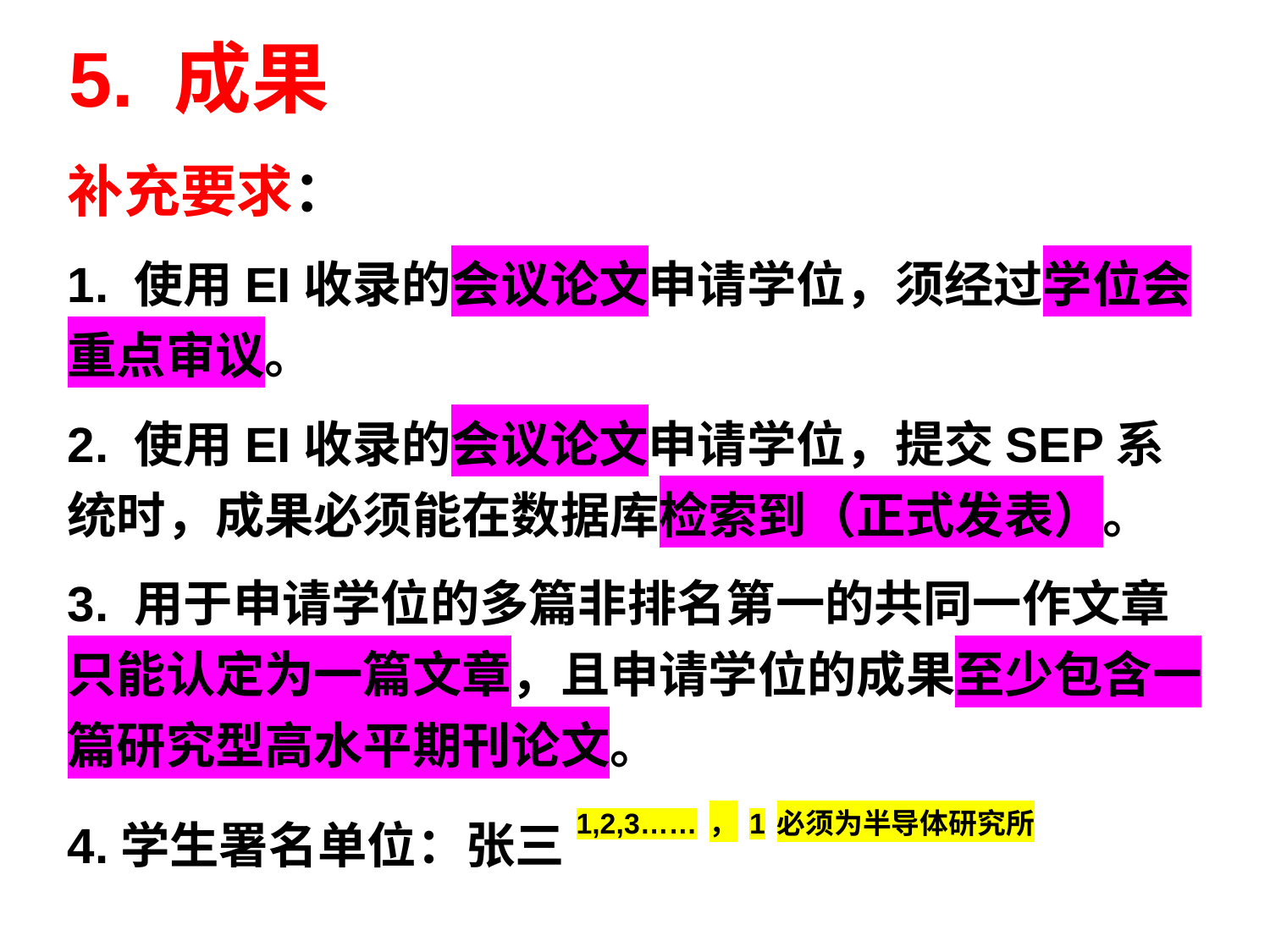

5. 成果
补充要求：
1. 使用EI收录的会议论文申请学位，须经过学位会重点审议。
2. 使用EI收录的会议论文申请学位，提交SEP系统时，成果必须能在数据库检索到（正式发表）。
3. 用于申请学位的多篇非排名第一的共同一作文章只能认定为一篇文章，且申请学位的成果至少包含一篇研究型高水平期刊论文。
4.学生署名单位：张三1,2,3……，1必须为半导体研究所